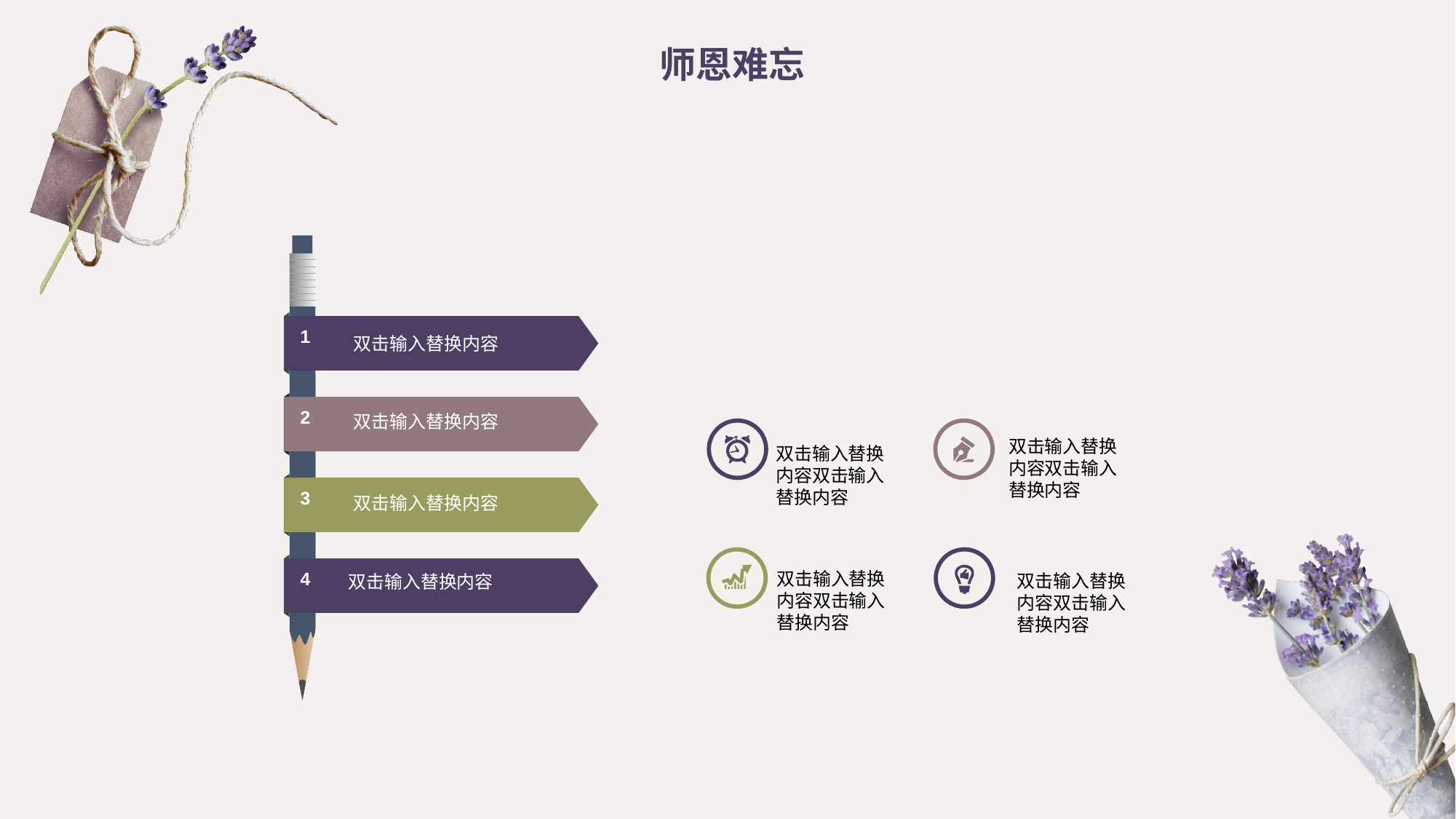

师恩难忘

1
双击输入替换内容

2
双击输入替换内容

双击输入替换内容双击输入替换内容
双击输入替换内容双击输入替换内容

3
双击输入替换内容

4
双击输入替换内容双击输入替换内容
双击输入替换内容双击输入替换内容
双击输入替换内容